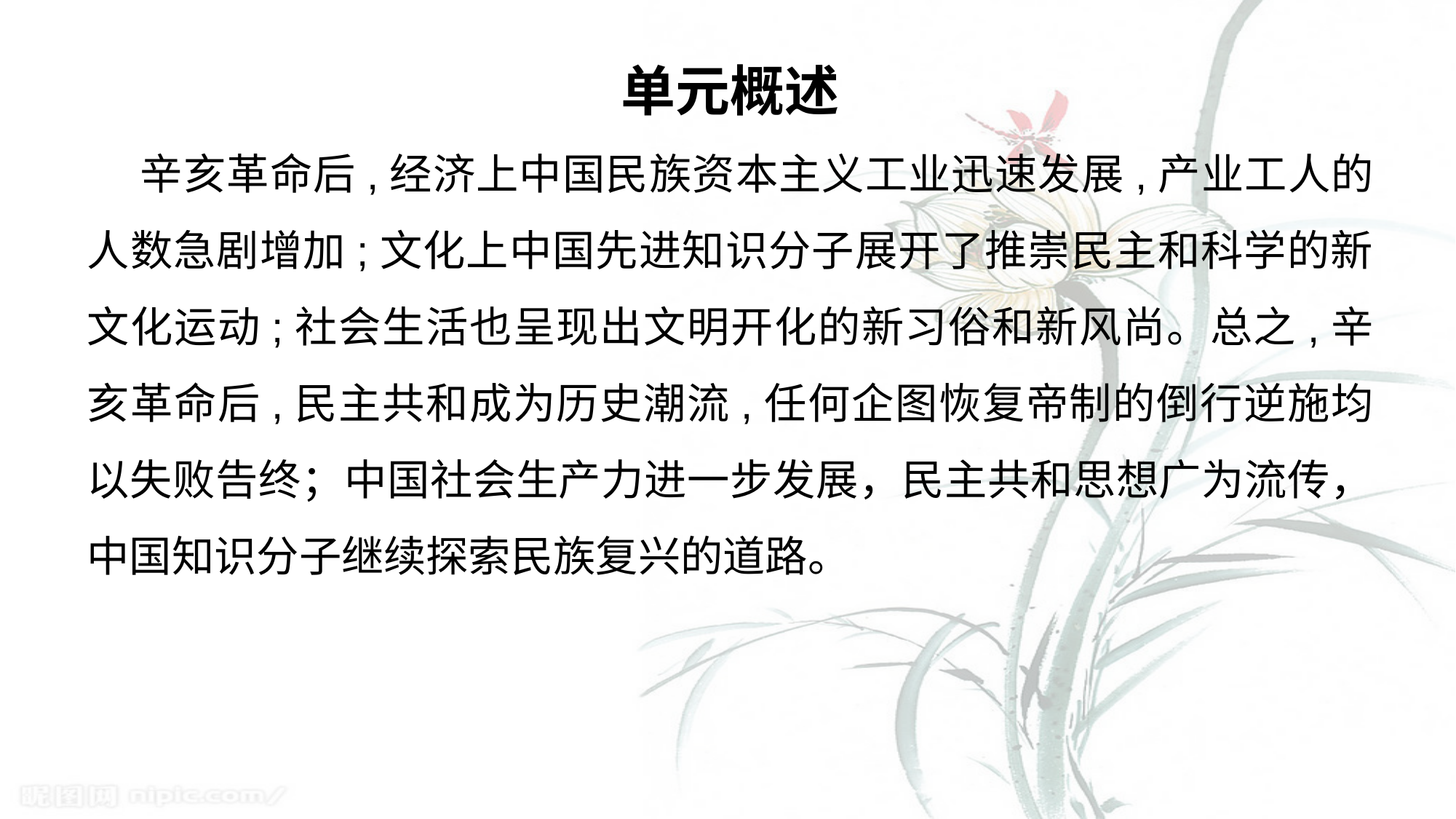

单元概述
    辛亥革命后,经济上中国民族资本主义工业迅速发展,产业工人的人数急剧增加;文化上中国先进知识分子展开了推崇民主和科学的新文化运动;社会生活也呈现出文明开化的新习俗和新风尚。总之,辛亥革命后,民主共和成为历史潮流,任何企图恢复帝制的倒行逆施均以失败告终；中国社会生产力进一步发展，民主共和思想广为流传，中国知识分子继续探索民族复兴的道路。